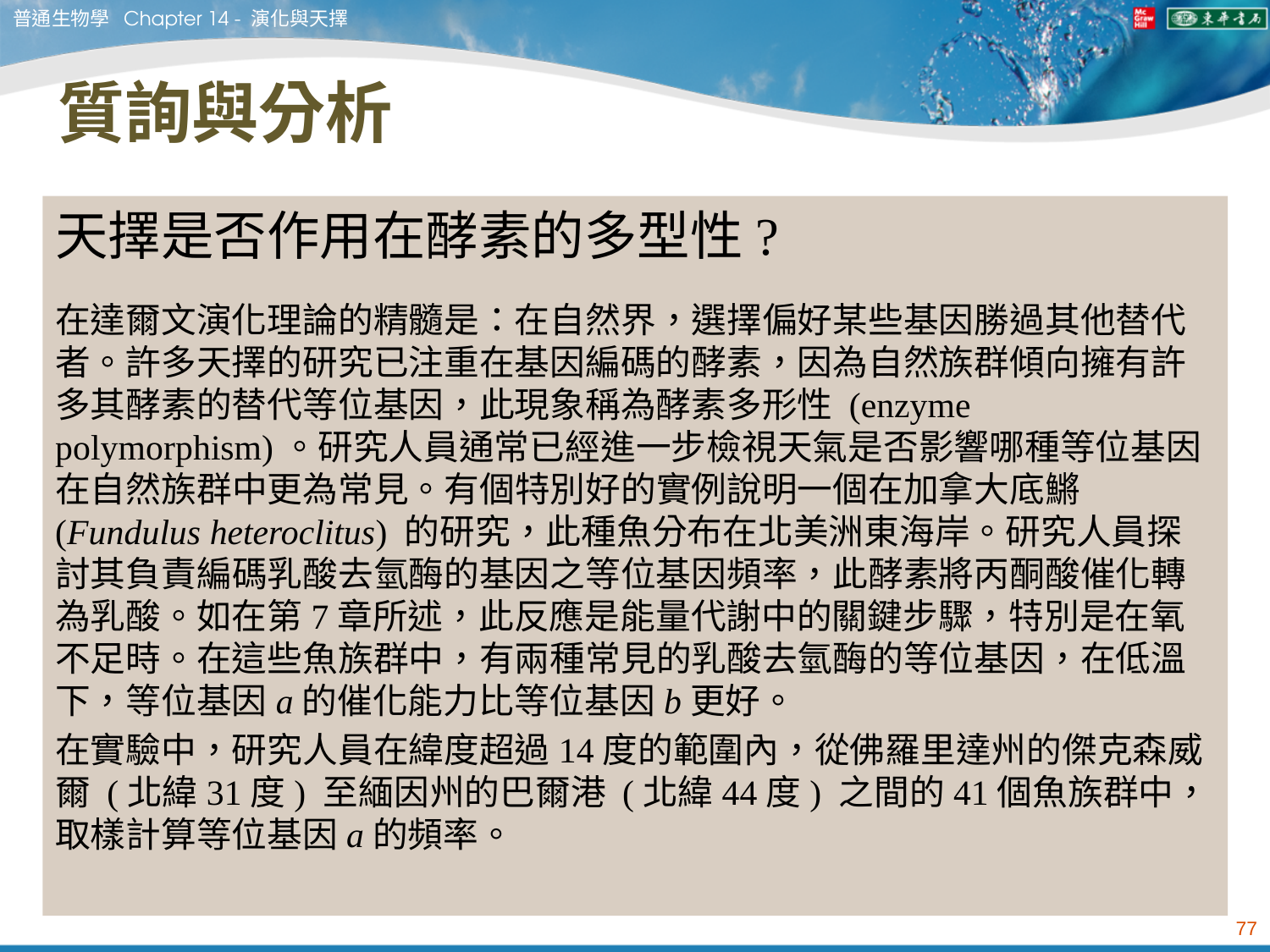

普通生物學  Chapter 14 - 演化與天擇
# 質詢與分析
天擇是否作用在酵素的多型性?
在達爾文演化理論的精髓是：在自然界，選擇偏好某些基因勝過其他替代者。許多天擇的研究已注重在基因編碼的酵素，因為自然族群傾向擁有許多其酵素的替代等位基因，此現象稱為酵素多形性 (enzyme polymorphism)。研究人員通常已經進一步檢視天氣是否影響哪種等位基因在自然族群中更為常見。有個特別好的實例說明一個在加拿大底鱂 (Fundulus heteroclitus) 的研究，此種魚分布在北美洲東海岸。研究人員探討其負責編碼乳酸去氫酶的基因之等位基因頻率，此酵素將丙酮酸催化轉為乳酸。如在第7章所述，此反應是能量代謝中的關鍵步驟，特別是在氧不足時。在這些魚族群中，有兩種常見的乳酸去氫酶的等位基因，在低溫下，等位基因a的催化能力比等位基因b更好。
在實驗中，研究人員在緯度超過14度的範圍內，從佛羅里達州的傑克森威爾 (北緯31度) 至緬因州的巴爾港 (北緯44度) 之間的41個魚族群中，取樣計算等位基因a的頻率。
77